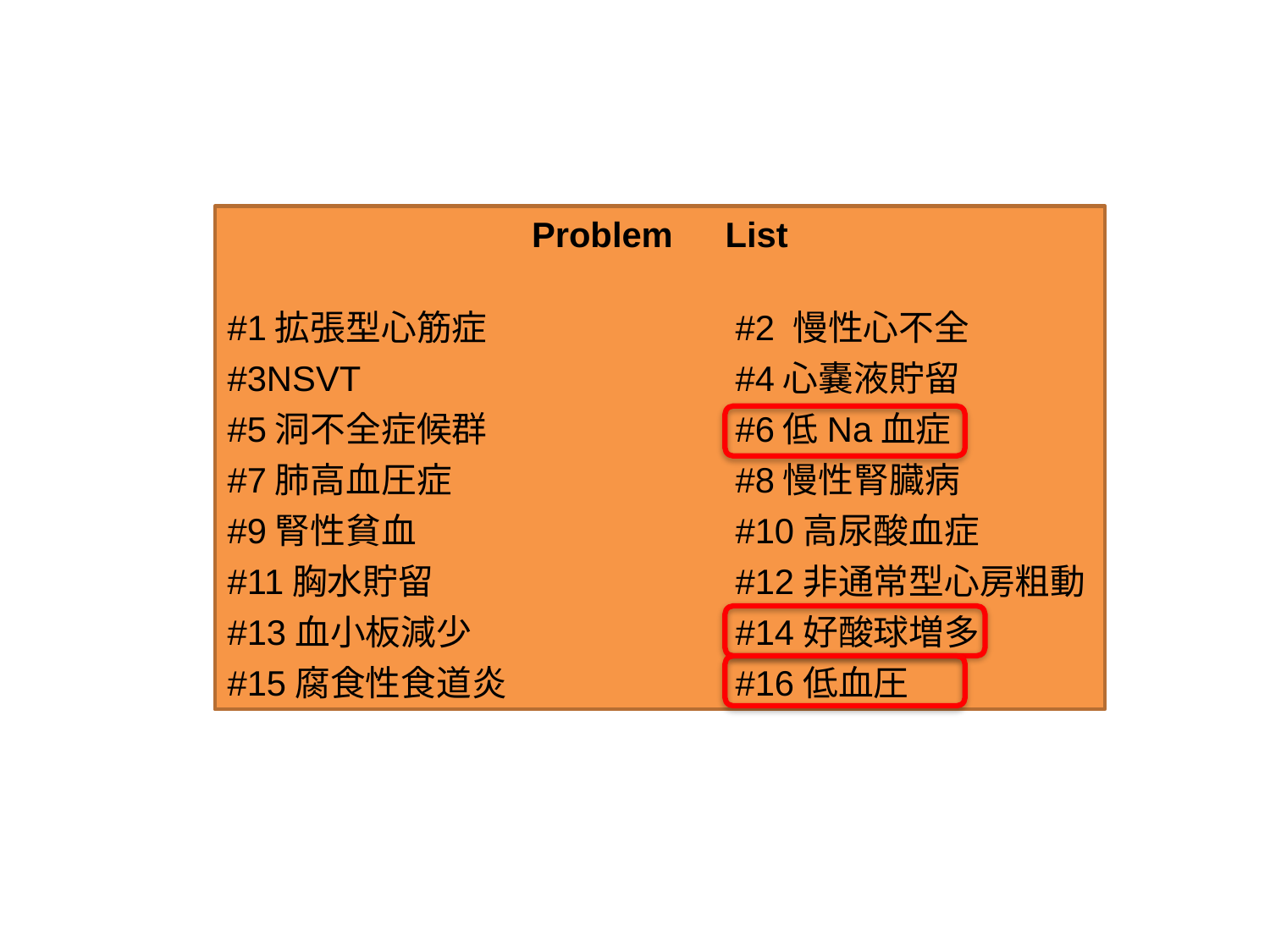

Problem　List

#1拡張型心筋症		#2 慢性心不全
#3NSVT			#4心嚢液貯留
#5洞不全症候群		#6低Na血症
#7肺高血圧症			#8慢性腎臓病
#9腎性貧血			#10高尿酸血症
#11胸水貯留			#12非通常型心房粗動
#13血小板減少			#14好酸球増多
#15腐食性食道炎		#16低血圧